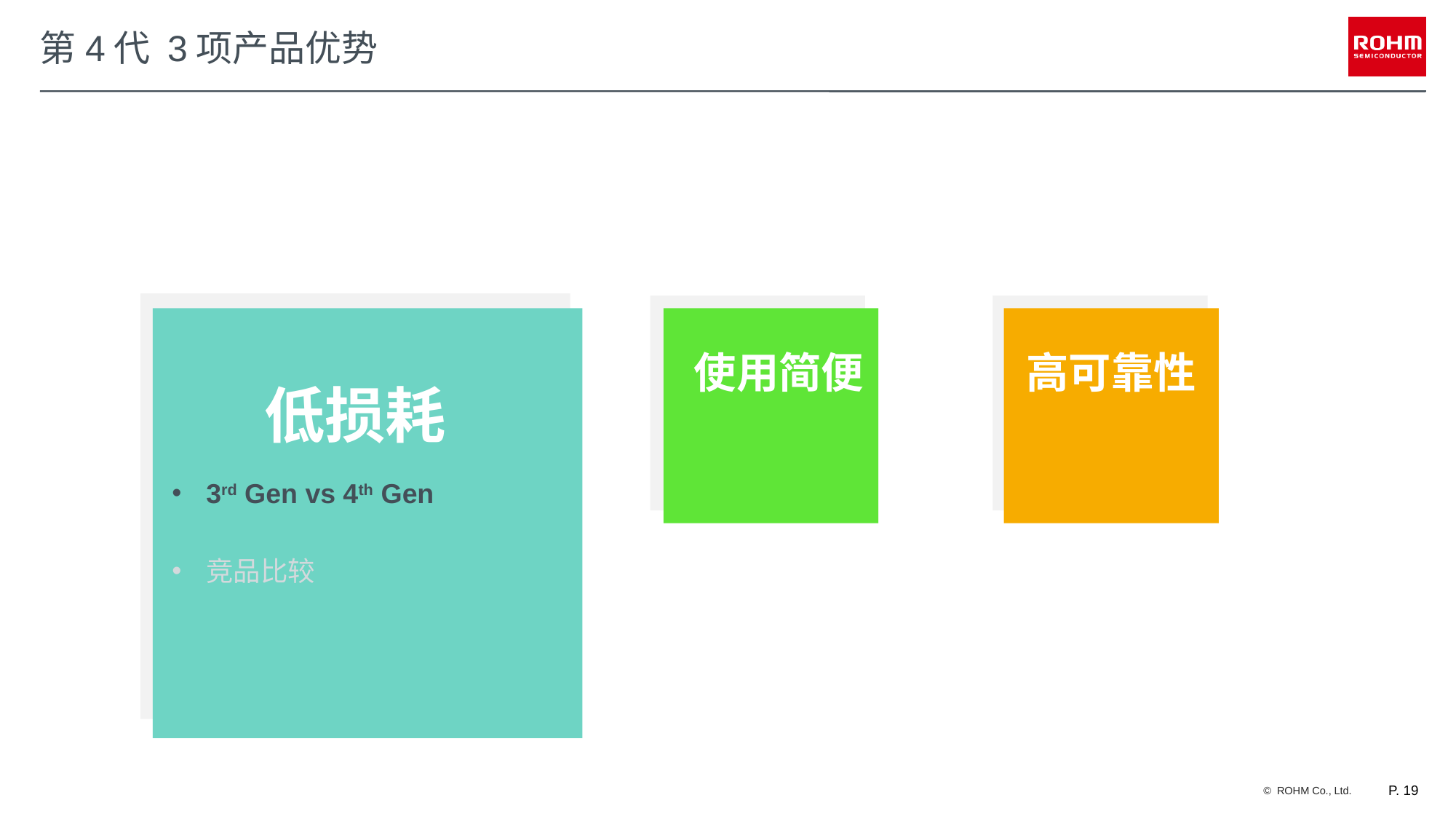

# 第4代 3项产品优势

使用简便
高可靠性
低损耗
3rd Gen vs 4th Gen

竞品比较